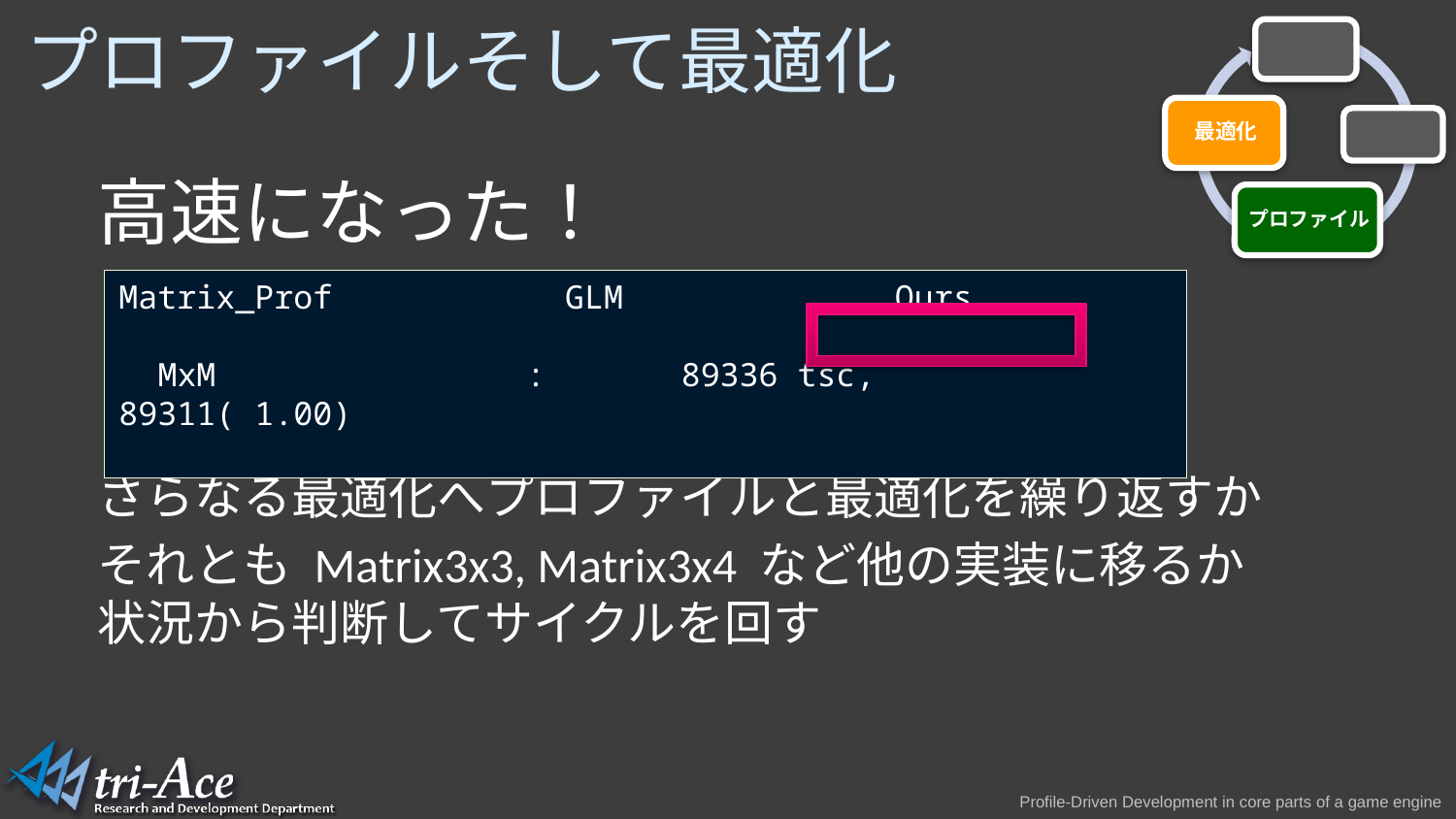

# プロファイルそして最適化

プロファイル
最適化
高速になった！

さらなる最適化へプロファイルと最適化を繰り返すか
それとも Matrix3x3, Matrix3x4 など他の実装に移るか
状況から判断してサイクルを回す
Matrix_Prof            GLM              Ours
  MxM                :       89336 tsc,       89311( 1.00)